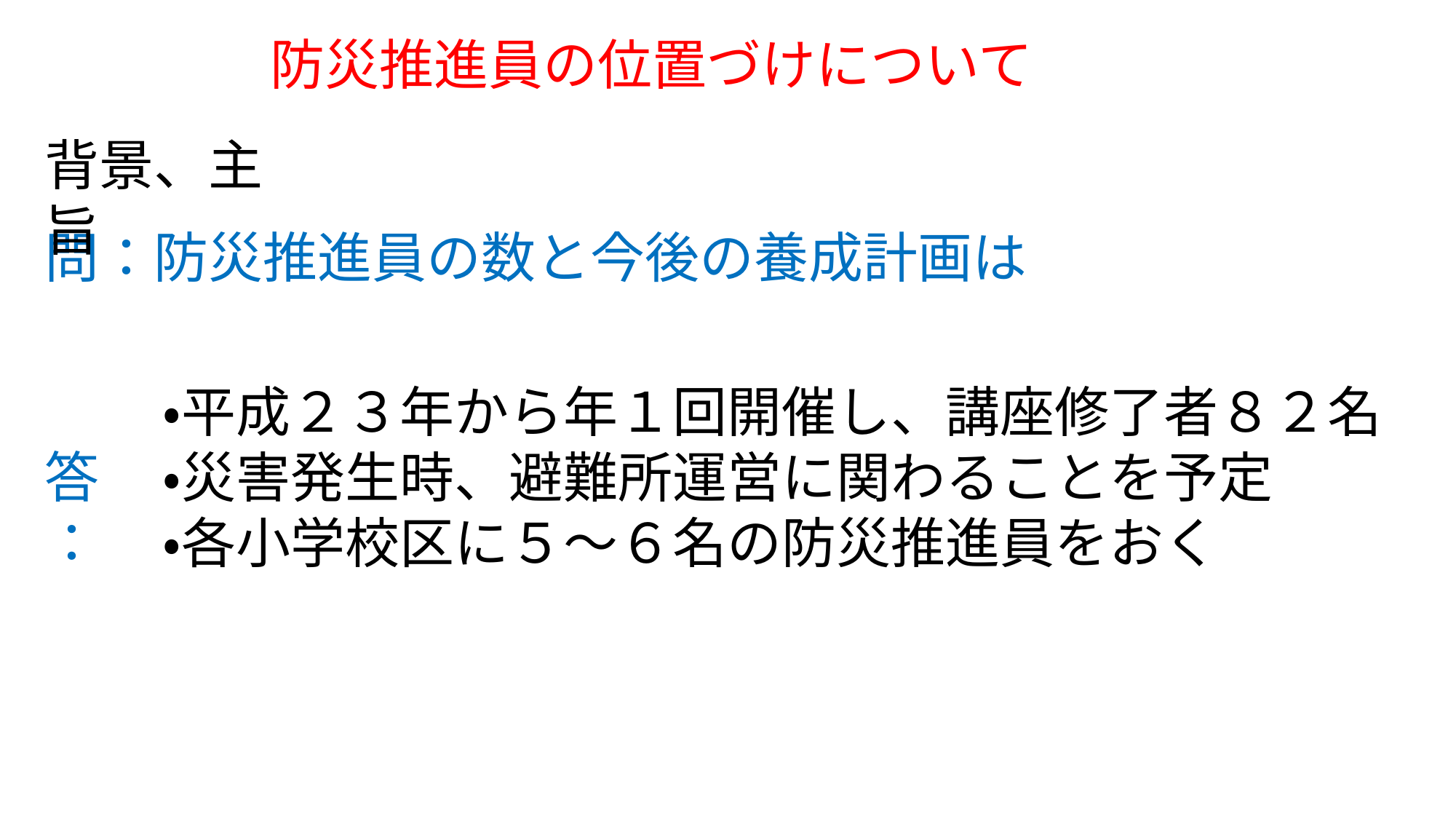

防災推進員の位置づけについて
背景、主旨
問：防災推進員の数と今後の養成計画は
・平成２３年から年１回開催し、講座修了者８２名
・災害発生時、避難所運営に関わることを予定
・各小学校区に５～６名の防災推進員をおく
答：